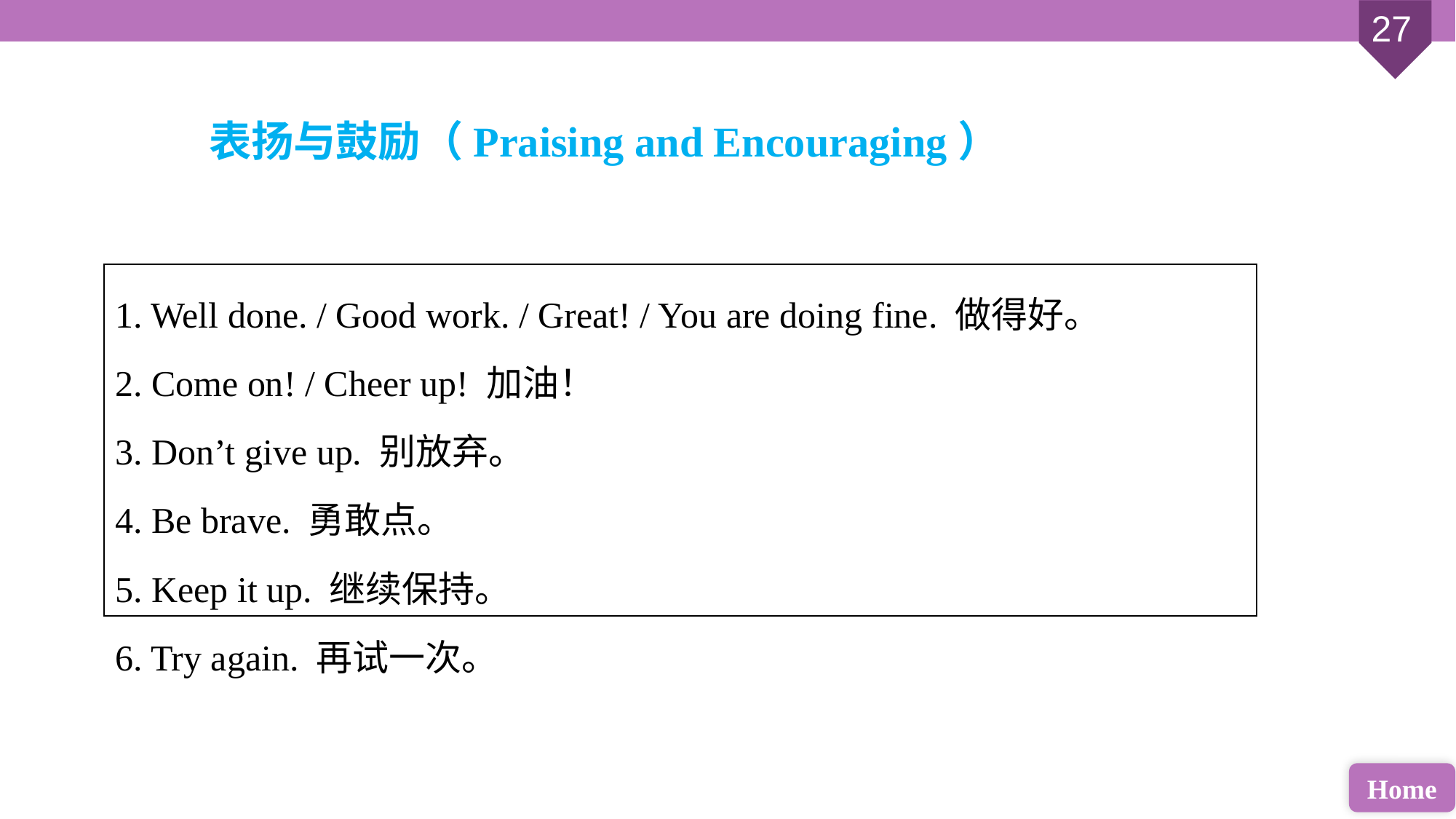

表扬与鼓励（Praising and Encouraging）
| 1. Well done. / Good work. / Great! / You are doing fine. 做得好。 2. Come on! / Cheer up! 加油！ 3. Don’t give up. 别放弃。 4. Be brave. 勇敢点。 5. Keep it up. 继续保持。 6. Try again. 再试一次。 |
| --- |